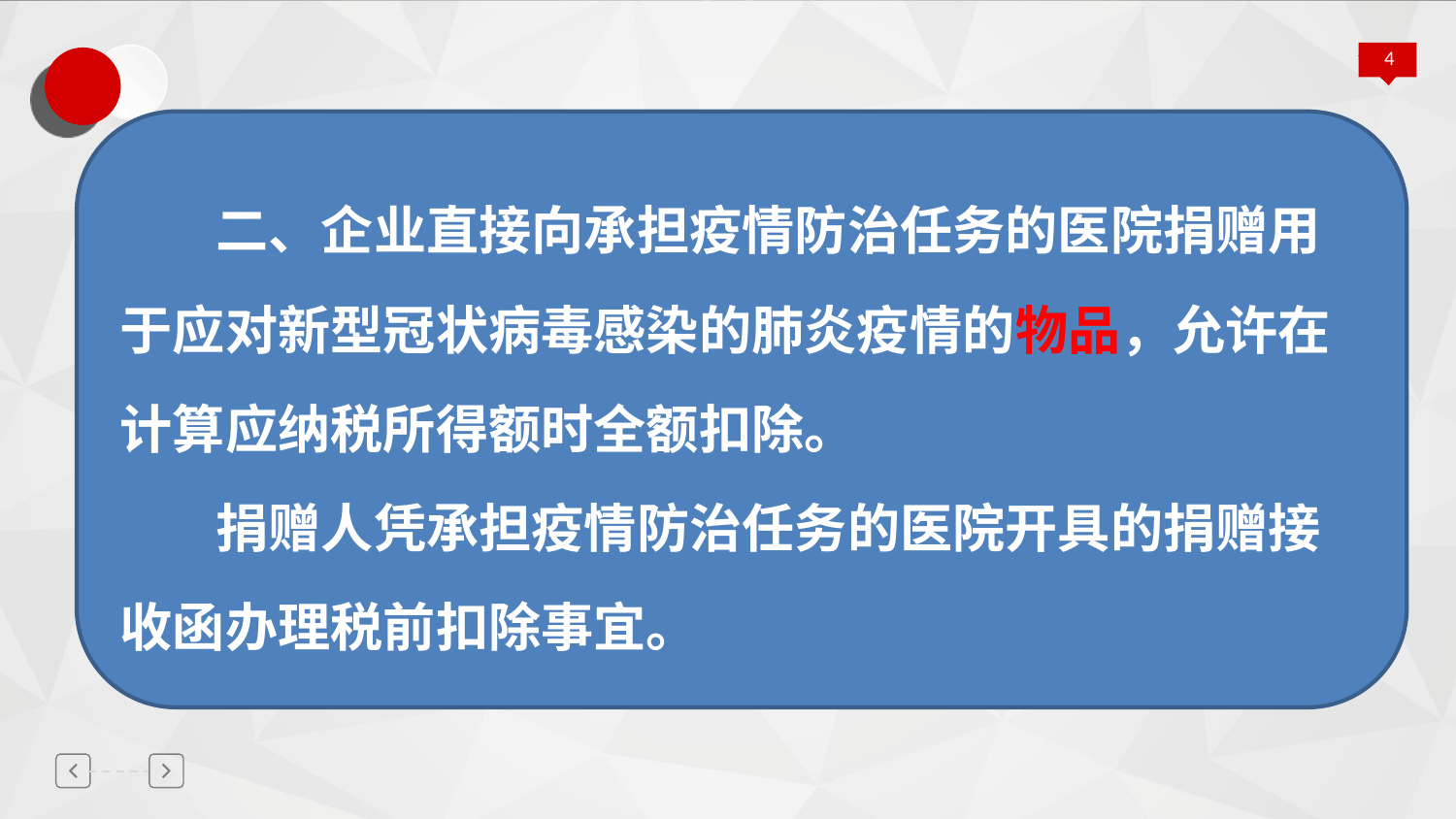

二、企业直接向承担疫情防治任务的医院捐赠用于应对新型冠状病毒感染的肺炎疫情的物品，允许在计算应纳税所得额时全额扣除。
       捐赠人凭承担疫情防治任务的医院开具的捐赠接收函办理税前扣除事宜。